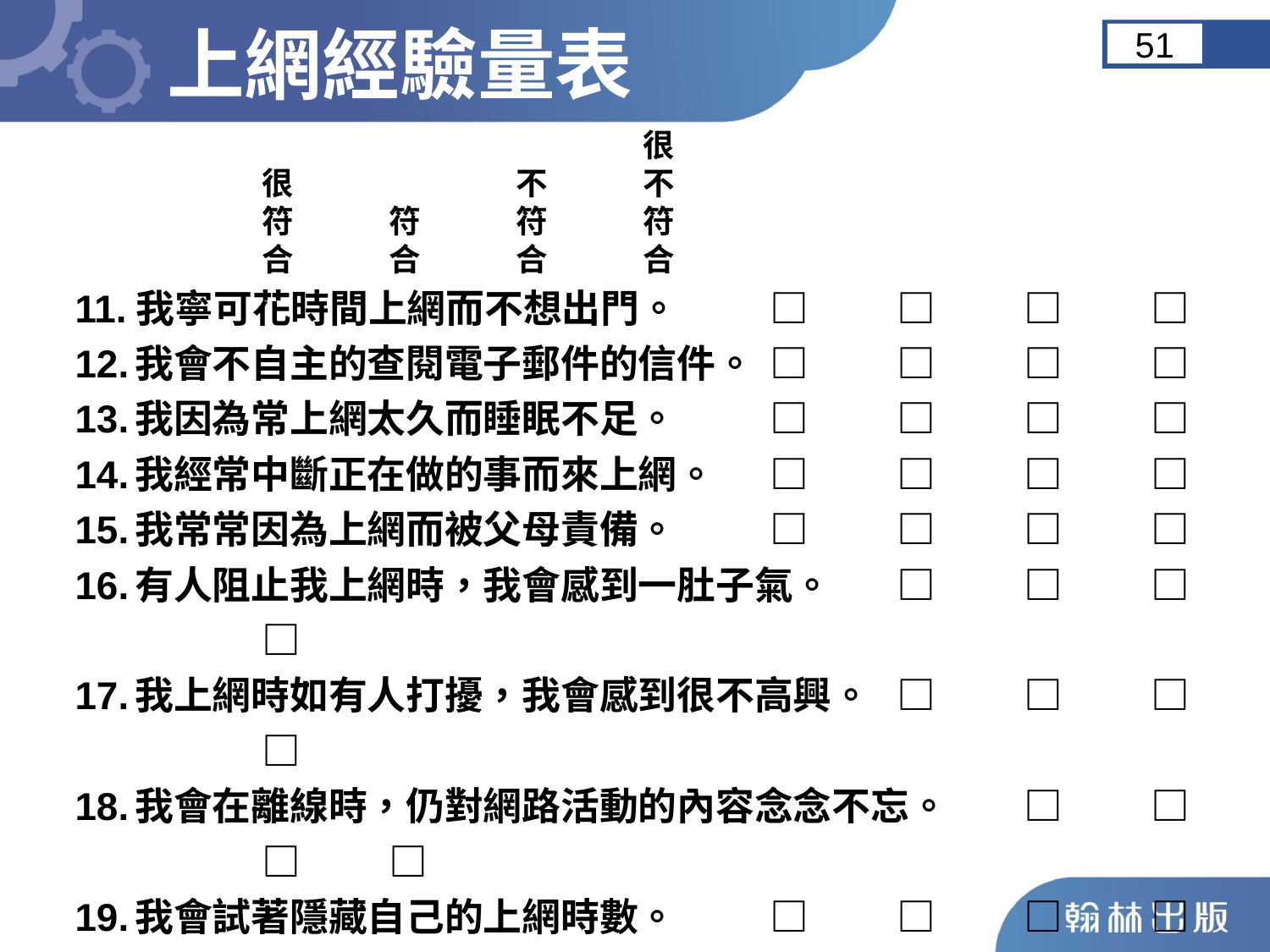

上網經驗量表

51
					很
		很		不	不
		符	符	符	符
		合	合	合	合
11.我寧可花時間上網而不想出門。	□	□	□	□
12.	我會不自主的查閱電子郵件的信件。	□	□	□	□
13.	我因為常上網太久而睡眠不足。	□	□	□	□
14.	我經常中斷正在做的事而來上網。	□	□	□	□
15.	我常常因為上網而被父母責備。	□	□	□	□
16.	有人阻止我上網時，我會感到一肚子氣。	□	□	□	□
17.	我上網時如有人打擾，我會感到很不高興。	□	□	□	□
18.	我會在離線時，仍對網路活動的內容念念不忘。	□	□	□	□
19.	我會試著隱藏自己的上網時數。	□	□	□	□
20.	有人問我上網做些什麼時，我未必會據實回答。	□	□	□	□